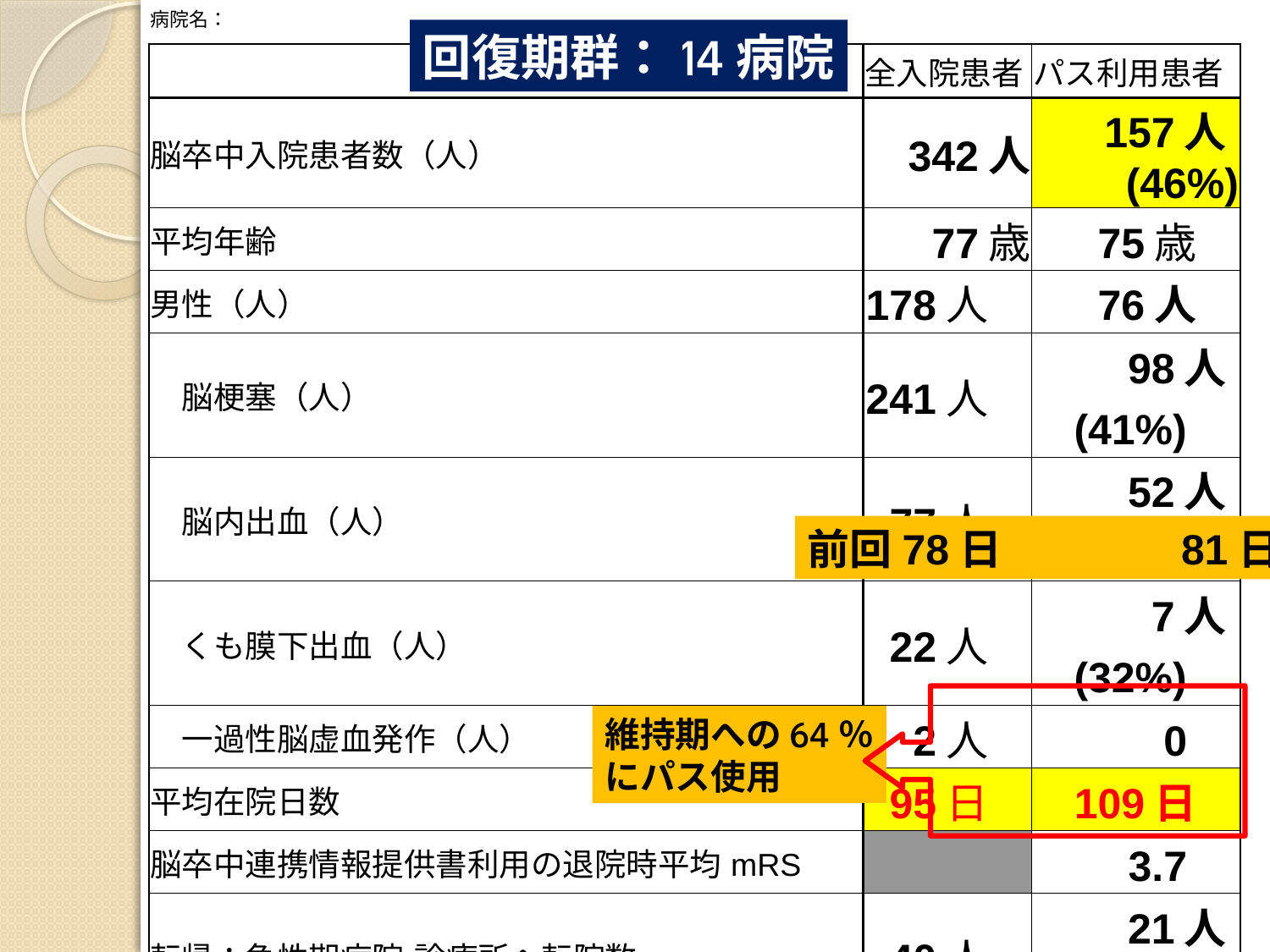

| 病院名： |  |  |
| --- | --- | --- |
|  | 全入院患者 | パス利用患者 |
| 脳卒中入院患者数（人） | 342人 | 157人(46%) |
| 平均年齢 | 77歳 | 75歳 |
| 男性（人） | 178人 | 76人 |
| 脳梗塞（人） | 241人 | 98人(41%) |
| 脳内出血（人） | 77人 | 52人(68%) |
| くも膜下出血（人） | 22人 | 7人(32%) |
| 一過性脳虚血発作（人） | 2人 | 0 |
| 平均在院日数 | 95日 | 109日 |
| 脳卒中連携情報提供書利用の退院時平均mRS |  | 3.7 |
| 転帰：急性期病院・診療所へ転院数 | 40人 | 21人(53%) |
| 転帰：回復期病院へ転院数 | 0人 | 0人 |
| 転帰：維持期病院へ転院数 | 17人 | 12人(71%) |
| 転帰：維持期診療所へ転所数 | 1人 | 2人(%) |
| 転帰：維持期老健へ転所数 | 32人 | 18人(56%) |
| 転帰：在宅復帰患者数 | 187人 | 101人(54%) |
| 転帰：死亡数 | 16人 | 5人(31%) |
回復期群：14病院
前回78日　　　　81日

維持期への64％
にパス使用